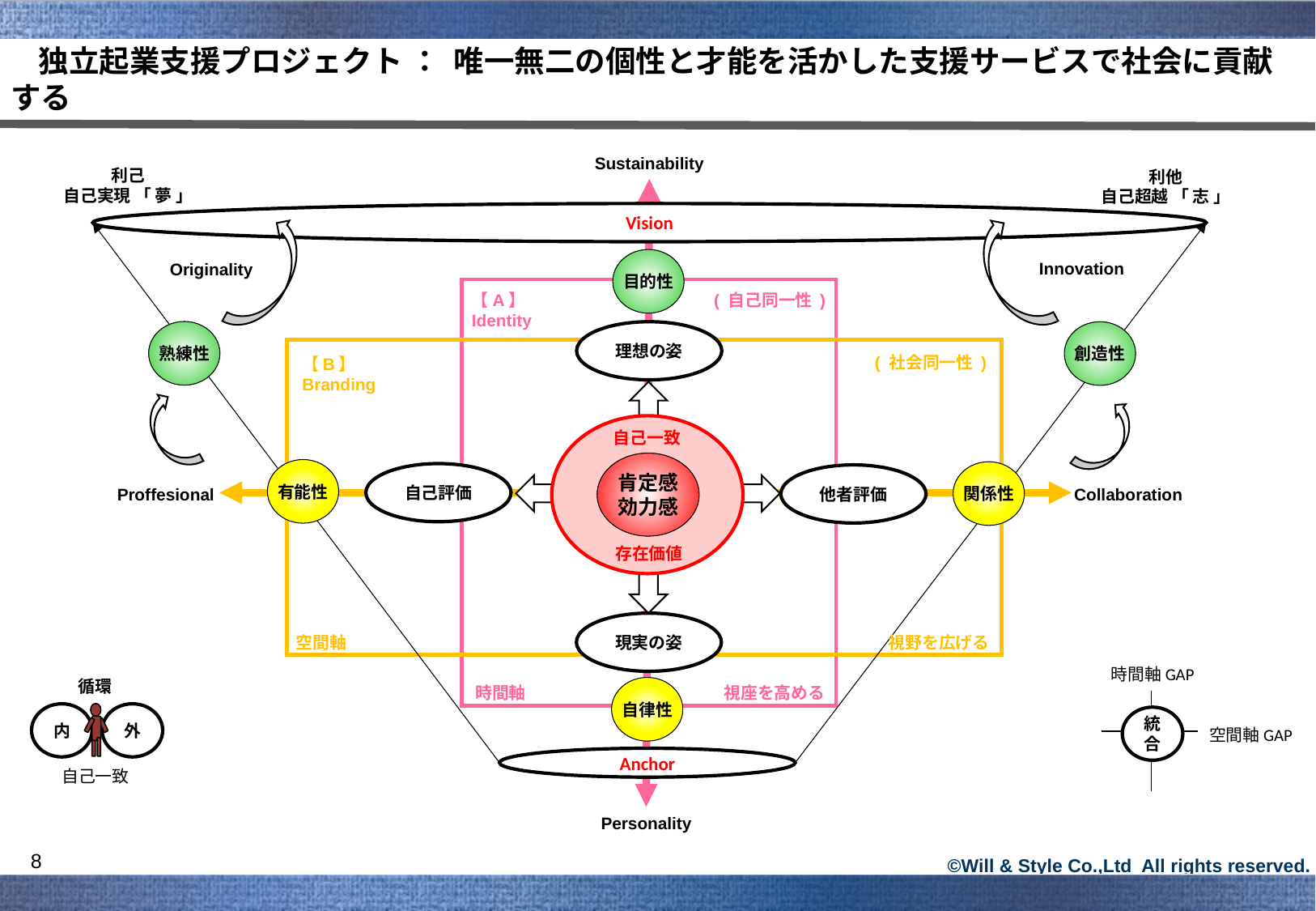

独立起業支援プロジェクト ：  唯一無二の個性と才能を活かした支援サービスで社会に貢献する

Sustainability
利己
自己実現 「 夢 」
利他
自己超越 「 志 」
Vision

目的性
Innovation
Originality

( 自己同一性 )
【A】　Identity
熟練性
理想の姿
創造性
( 社会同一性 )
【B】　Branding

理想の姿
自己一致
肯定感
効力感
有能性
関係性
自己評価
他者評価

Proffesional
Collaboration

存在価値
現実の姿
視野を広げる
空間軸
時間軸GAP
循環
時間軸
視座を高める
自律性

内
外
統合
空間軸GAP
Anchor
自己一致
Personality